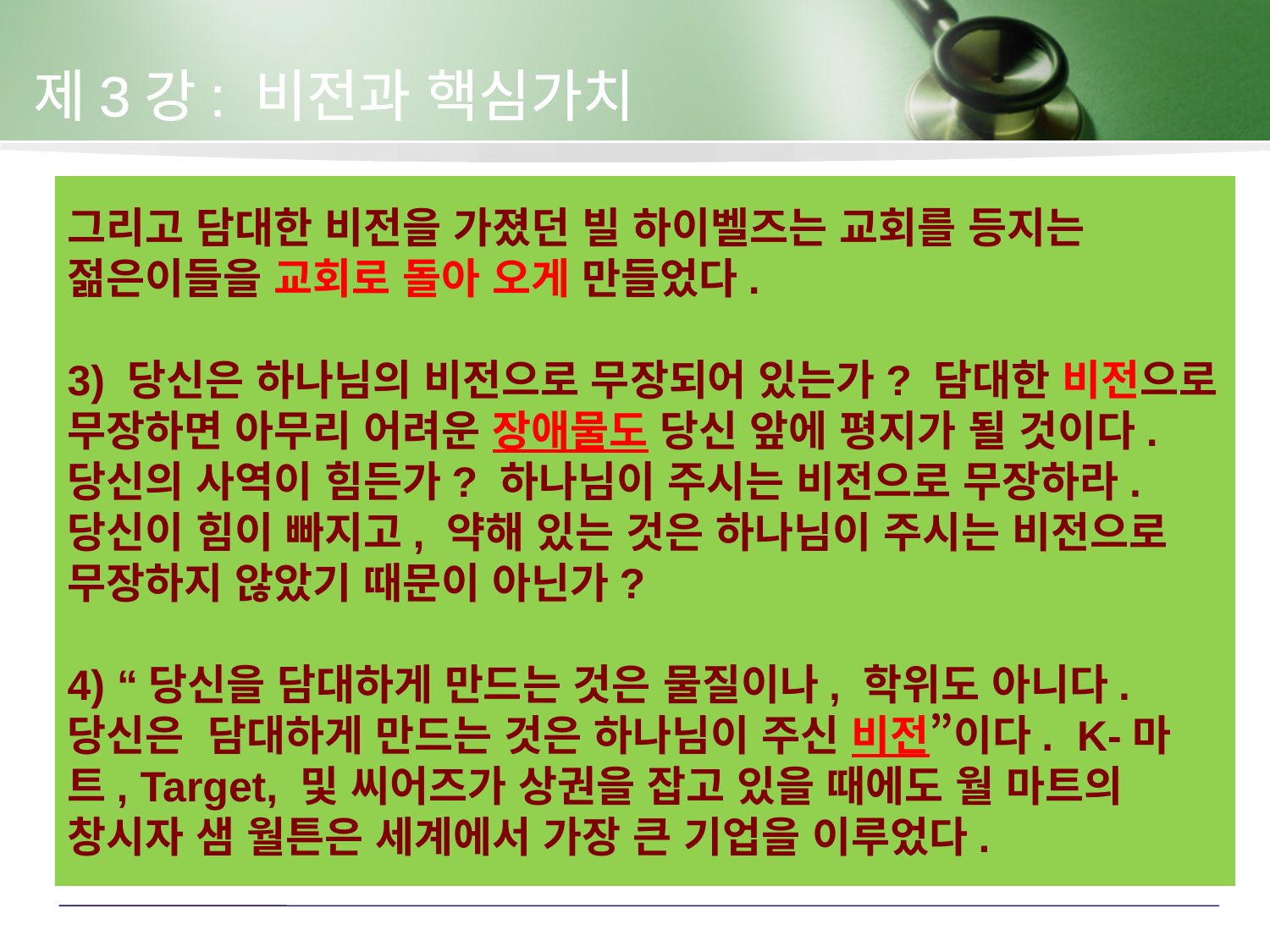

제3강: 비전과 핵심가치

그리고 담대한 비전을 가졌던 빌 하이벨즈는 교회를 등지는 젊은이들을 교회로 돌아 오게 만들었다.

3) 당신은 하나님의 비전으로 무장되어 있는가? 담대한 비전으로 무장하면 아무리 어려운 장애물도 당신 앞에 평지가 될 것이다. 당신의 사역이 힘든가? 하나님이 주시는 비전으로 무장하라. 당신이 힘이 빠지고, 약해 있는 것은 하나님이 주시는 비전으로 무장하지 않았기 때문이 아닌가?

4) “당신을 담대하게 만드는 것은 물질이나, 학위도 아니다. 당신은  담대하게 만드는 것은 하나님이 주신 비전”이다.  K-마트, Target, 및 씨어즈가 상권을 잡고 있을 때에도 월 마트의 창시자 샘 월튼은 세계에서 가장 큰 기업을 이루었다.